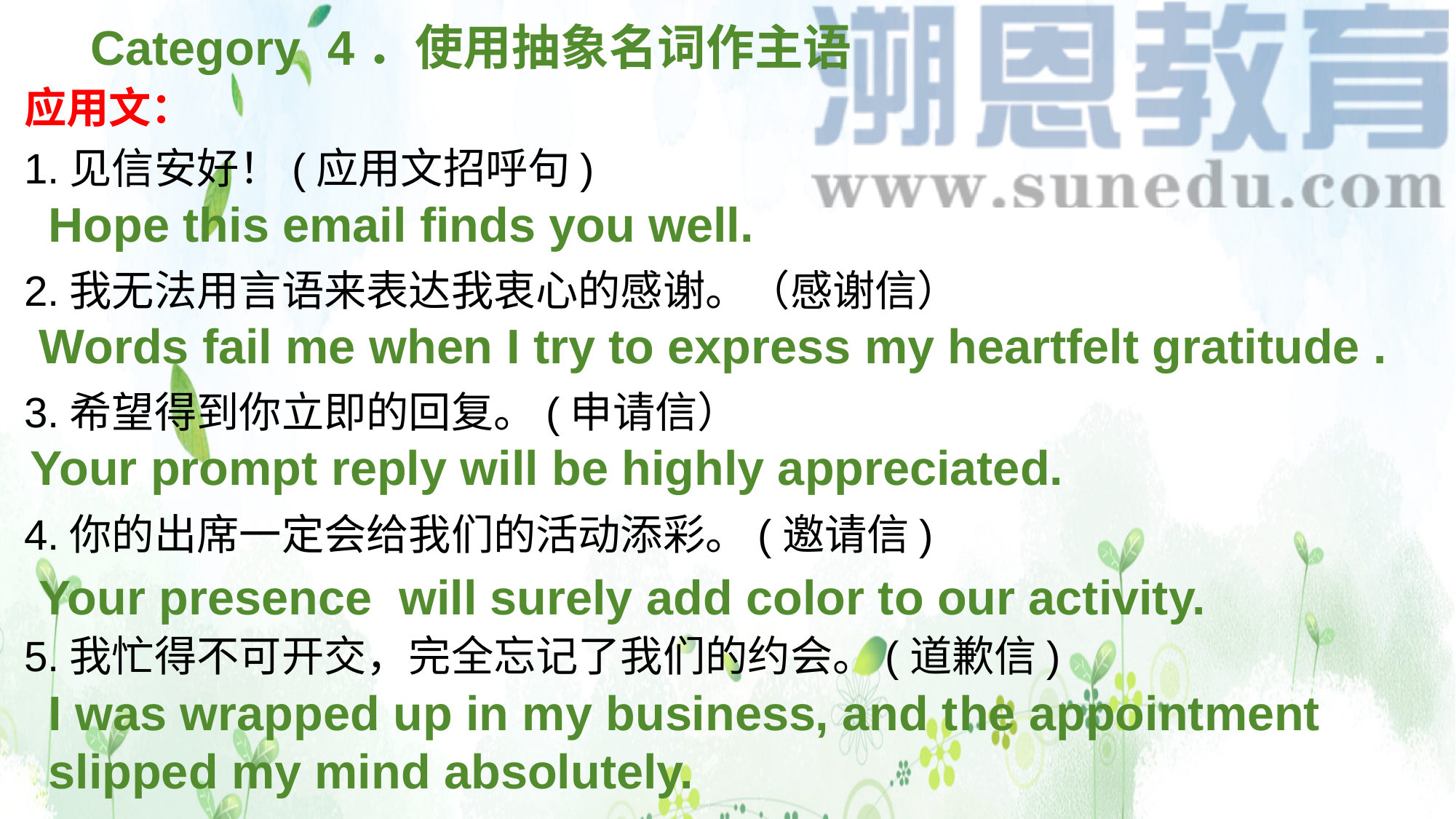

Category  4．使用抽象名词作主语
应用文：
1.见信安好！(应用文招呼句)

2.我无法用言语来表达我衷心的感谢。（感谢信）

3.希望得到你立即的回复。(申请信）

4.你的出席一定会给我们的活动添彩。(邀请信)

5.我忙得不可开交，完全忘记了我们的约会。(道歉信)

Hope this email finds you well.
Words fail me when I try to express my heartfelt gratitude .
Your prompt reply will be highly appreciated.
Your presence  will surely add color to our activity.
I was wrapped up in my business, and the appointment slipped my mind absolutely.